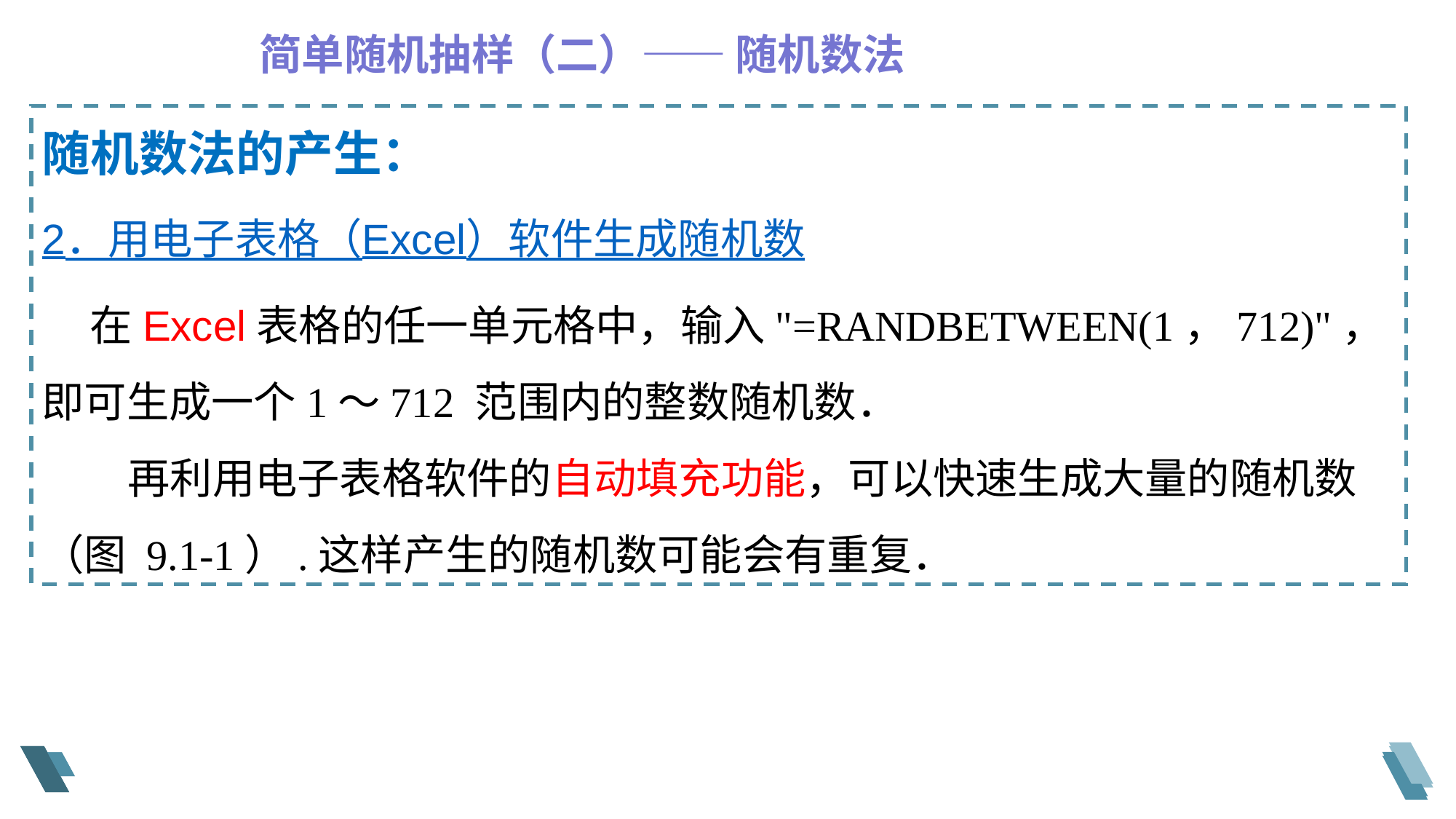

简单随机抽样（二）—— 随机数法
随机数法的产生：
2．用电子表格（Excel）软件生成随机数
    在Excel表格的任一单元格中，输入"=RANDBETWEEN(1，712)"，即可生成一个1～712 范围内的整数随机数．
        再利用电子表格软件的自动填充功能，可以快速生成大量的随机数（图 9.1-1）.这样产生的随机数可能会有重复．